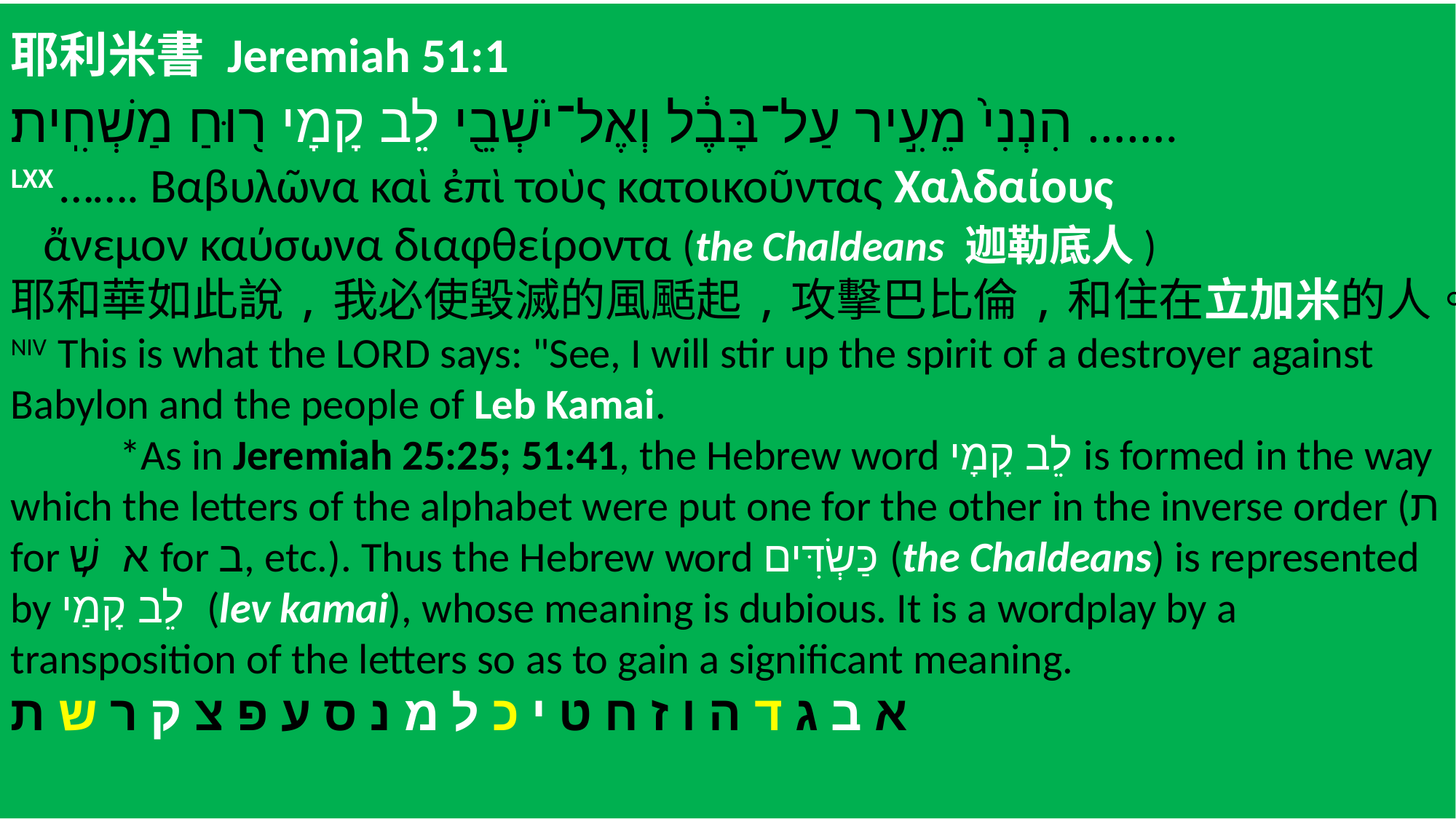

耶利米書 Jeremiah 51:1
הִנְנִי֙ מֵעִ֣יר עַל־בָּבֶ֔ל וְאֶל־יֹשְׁבֵ֖י לֵב קָמָי ר֖וּחַ מַשְׁחִֽית׃ …….
LXX ……. Βαβυλῶνα καὶ ἐπὶ τοὺς κατοικοῦντας Χαλδαίους
   ἄνεμον καύσωνα διαφθείροντα (the Chaldeans 迦勒底人)
耶和華如此說,我必使毀滅的風颳起,攻擊巴比倫,和住在立加米的人。
NIV  This is what the LORD says: "See, I will stir up the spirit of a destroyer against Babylon and the people of Leb Kamai.
	*As in Jeremiah 25:25; 51:41, the Hebrew word לֵב קָמָי is formed in the way which the letters of the alphabet were put one for the other in the inverse order (ת for א, שׁ for ב, etc.). Thus the Hebrew word כַּשְׂדִּים (the Chaldeans) is represented by לֵב קָמַי  (lev kamai), whose meaning is dubious. It is a wordplay by a transposition of the letters so as to gain a significant meaning.
א ב ג ד ה ו ז ח ט י כ ל מ נ ס ע פ צ ק ר ש ת